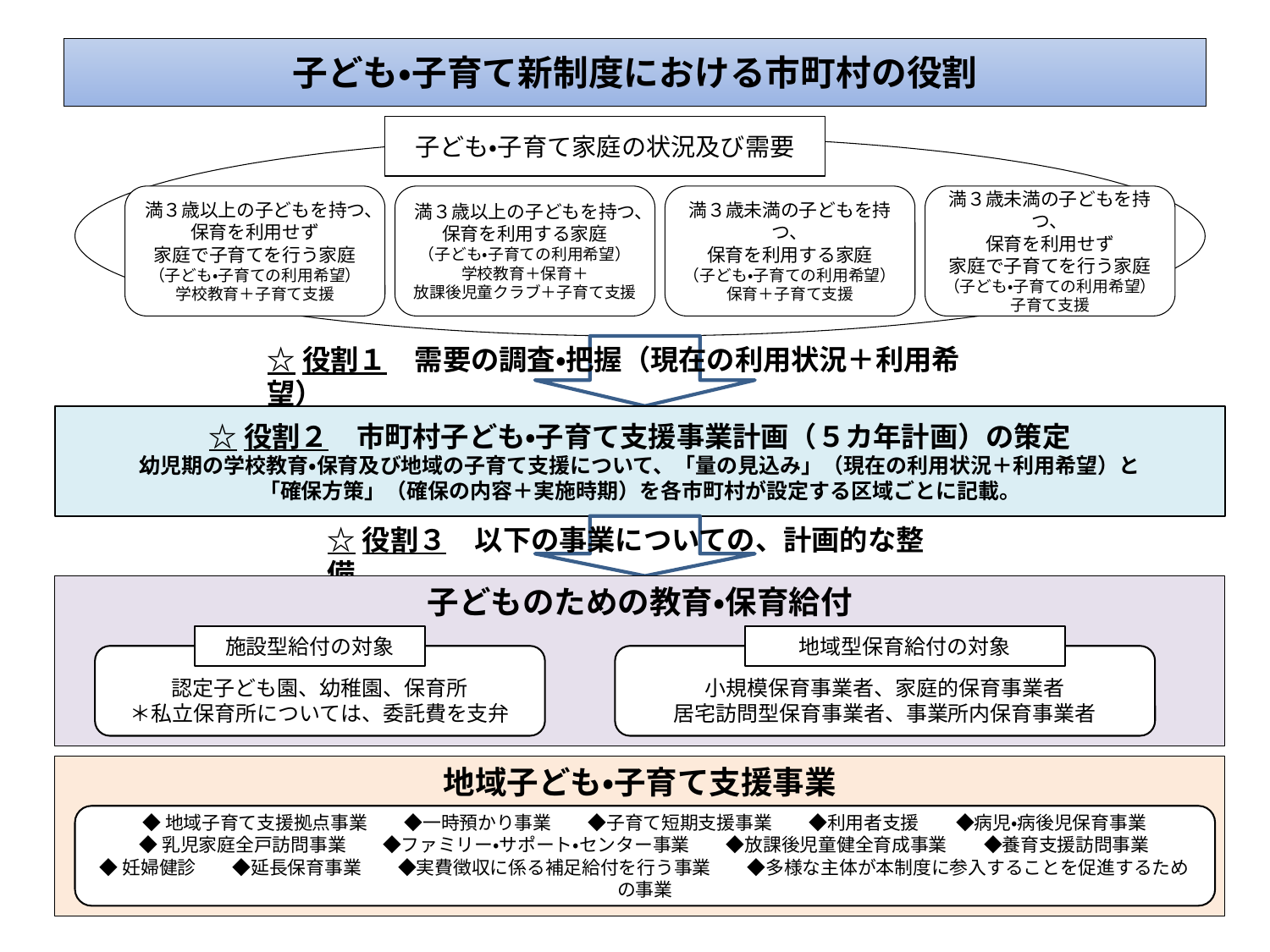

# 子ども・子育て新制度における市町村の役割
子ども・子育て家庭の状況及び需要

満３歳以上の子どもを持つ、
保育を利用せず
家庭で子育てを行う家庭
（子ども・子育ての利用希望）
学校教育＋子育て支援
満３歳以上の子どもを持つ、
保育を利用する家庭
（子ども・子育ての利用希望）
学校教育＋保育＋
放課後児童クラブ＋子育て支援
満３歳未満の子どもを持つ、
保育を利用する家庭
（子ども・子育ての利用希望）
保育＋子育て支援
満３歳未満の子どもを持つ、
保育を利用せず
家庭で子育てを行う家庭
（子ども・子育ての利用希望）
子育て支援
☆役割１　需要の調査・把握（現在の利用状況＋利用希望）

☆役割２　市町村子ども・子育て支援事業計画（５カ年計画）の策定
幼児期の学校教育・保育及び地域の子育て支援について、「量の見込み」（現在の利用状況＋利用希望）と
「確保方策」（確保の内容＋実施時期）を各市町村が設定する区域ごとに記載。
☆役割３　以下の事業についての、計画的な整備

子どものための教育・保育給付
施設型給付の対象
地域型保育給付の対象
認定子ども園、幼稚園、保育所
＊私立保育所については、委託費を支弁
小規模保育事業者、家庭的保育事業者
居宅訪問型保育事業者、事業所内保育事業者
地域子ども・子育て支援事業
◆地域子育て支援拠点事業　　◆一時預かり事業　　◆子育て短期支援事業　　◆利用者支援　　◆病児・病後児保育事業
◆乳児家庭全戸訪問事業　　◆ファミリー・サポート・センター事業　　◆放課後児童健全育成事業　　◆養育支援訪問事業
◆妊婦健診　　◆延長保育事業　　◆実費徴収に係る補足給付を行う事業　　◆多様な主体が本制度に参入することを促進するための事業